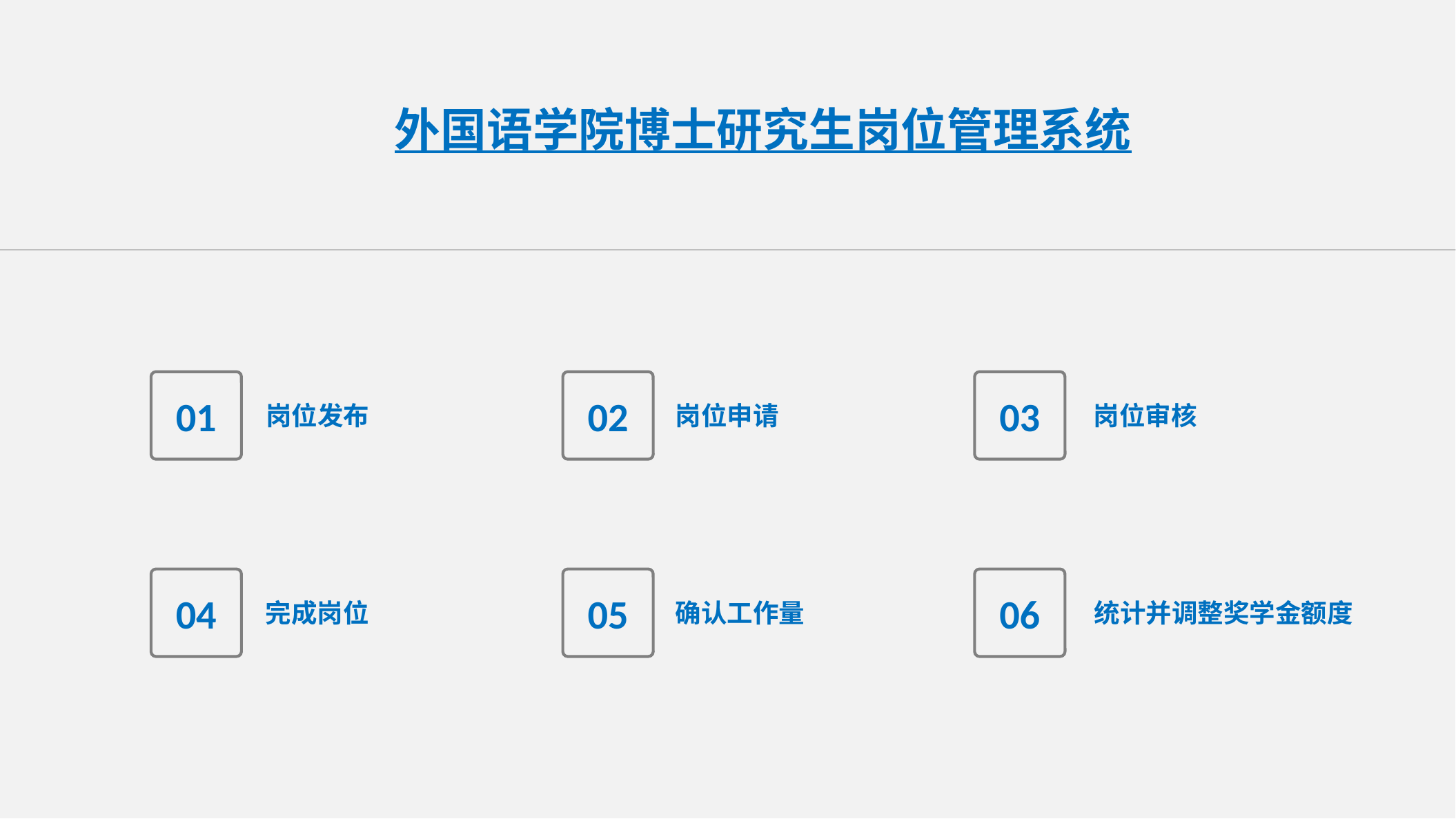

外国语学院博士研究生岗位管理系统
01
02
03
岗位发布
岗位申请
岗位审核
04
05
06
完成岗位
确认工作量
统计并调整奖学金额度